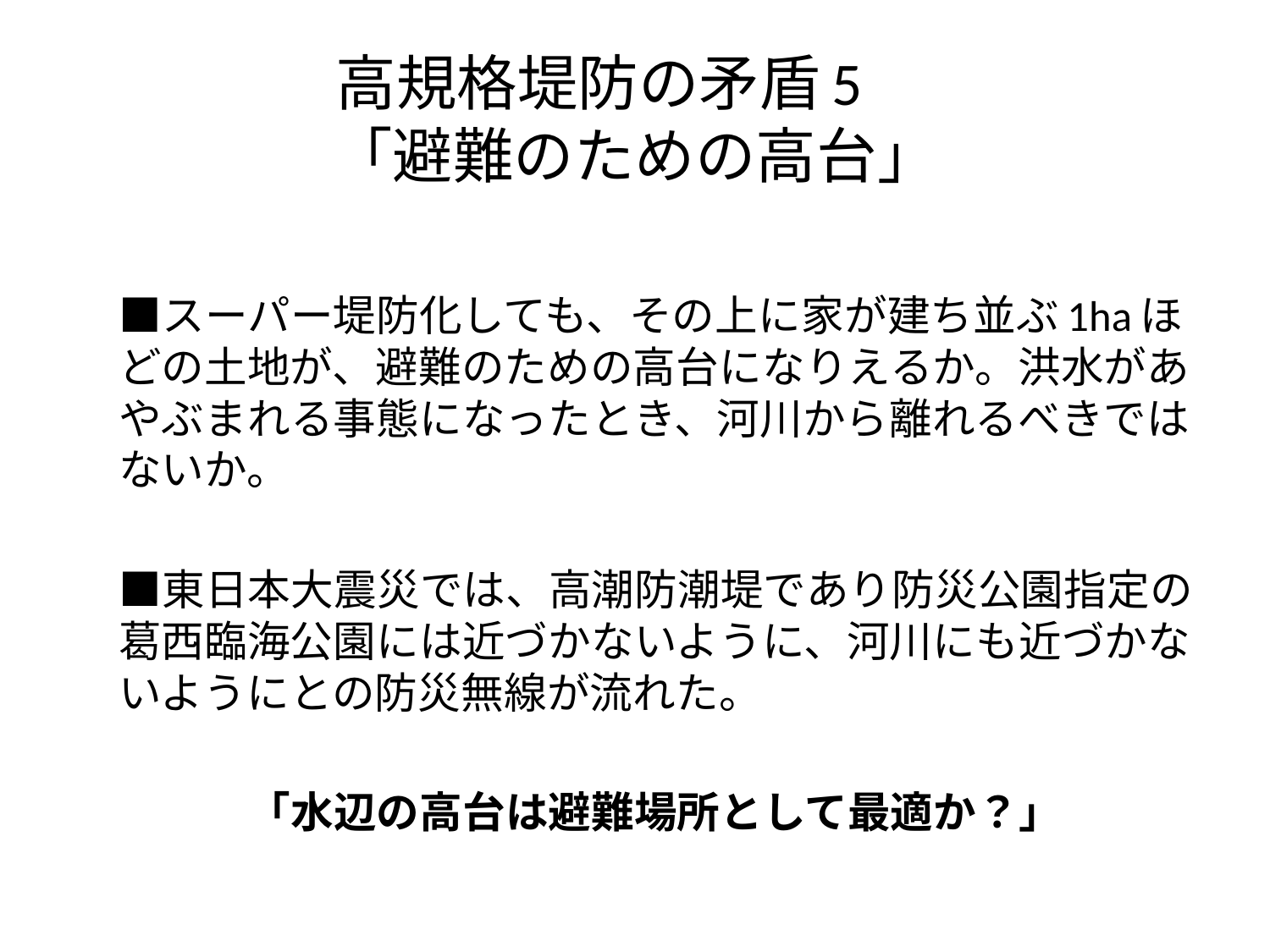

# 高規格堤防の矛盾5　 「避難のための高台」

　■スーパー堤防化しても、その上に家が建ち並ぶ1haほどの土地が、避難のための高台になりえるか。洪水があやぶまれる事態になったとき、河川から離れるべきではないか。

　■東日本大震災では、高潮防潮堤であり防災公園指定の葛西臨海公園には近づかないように、河川にも近づかないようにとの防災無線が流れた。

　　　　「水辺の高台は避難場所として最適か？」